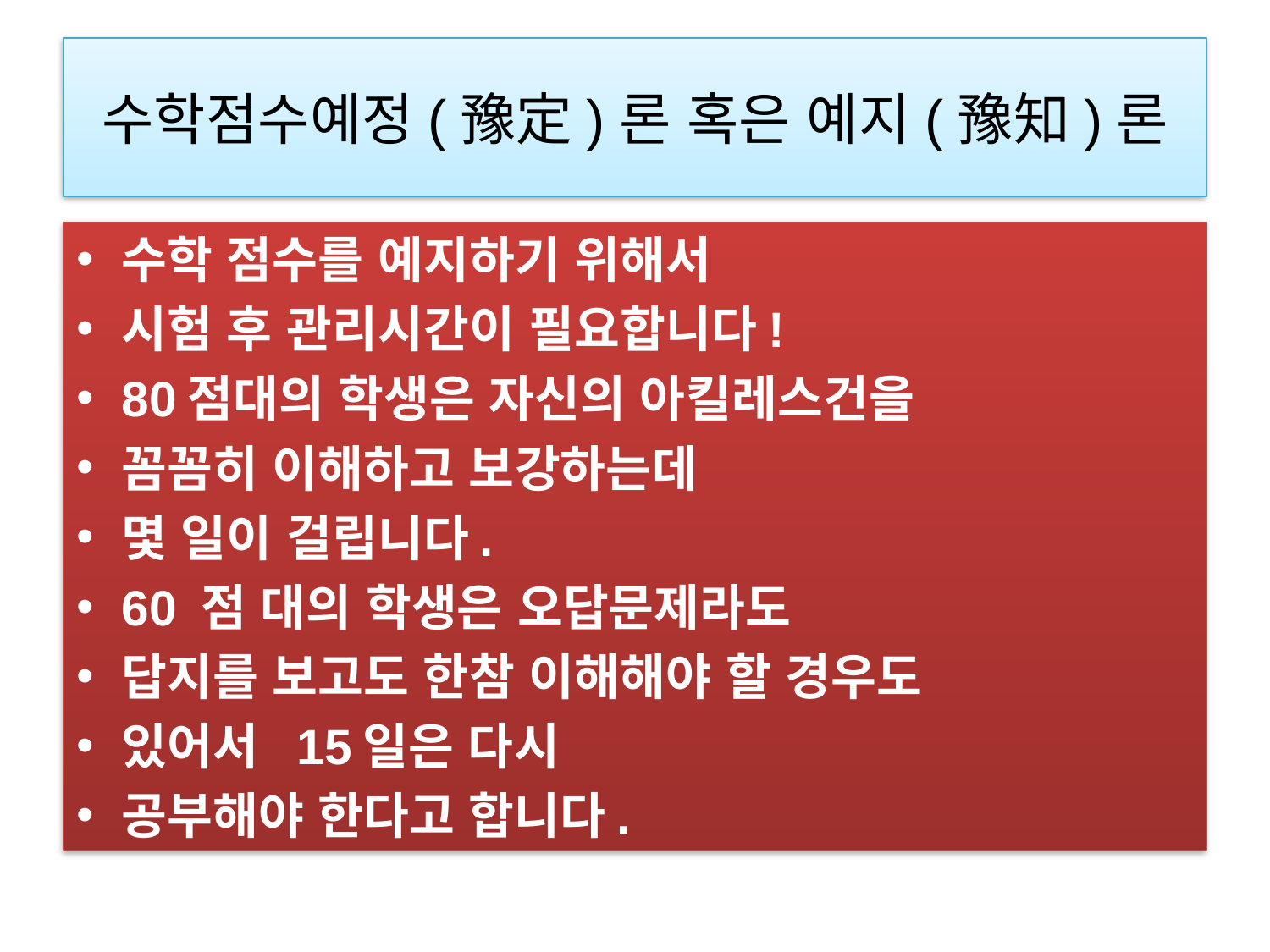

# 수학점수예정(豫定)론 혹은 예지(豫知)론
수학 점수를 예지하기 위해서
시험 후 관리시간이 필요합니다!
80점대의 학생은 자신의 아킬레스건을
꼼꼼히 이해하고 보강하는데
몇 일이 걸립니다.
60 점 대의 학생은 오답문제라도
답지를 보고도 한참 이해해야 할 경우도
있어서  15일은 다시
공부해야 한다고 합니다.